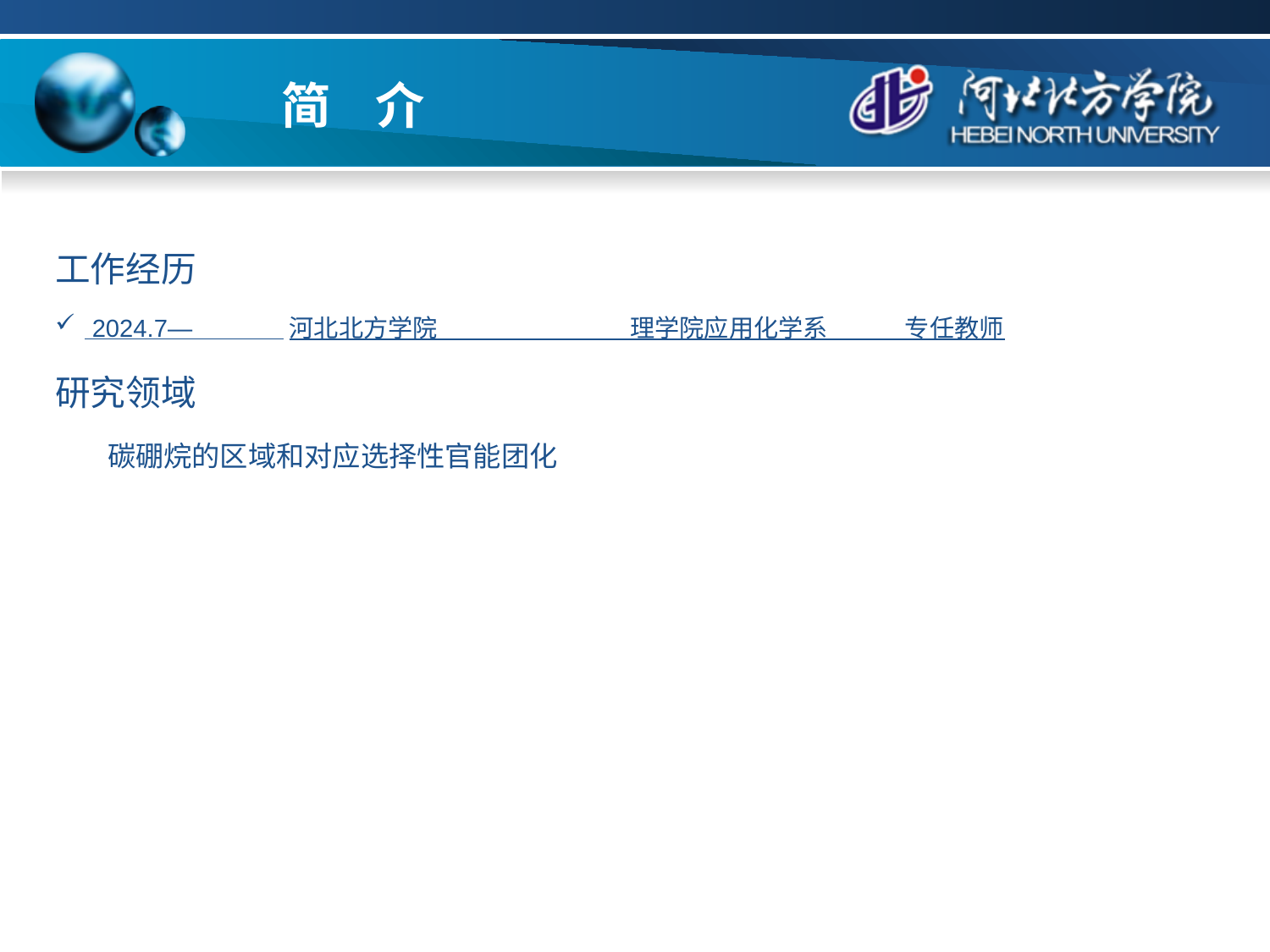

简    介
工作经历
 2024.7—             河北北方学院                                   理学院应用化学系              专任教师
研究领域
   碳硼烷的区域和对应选择性官能团化